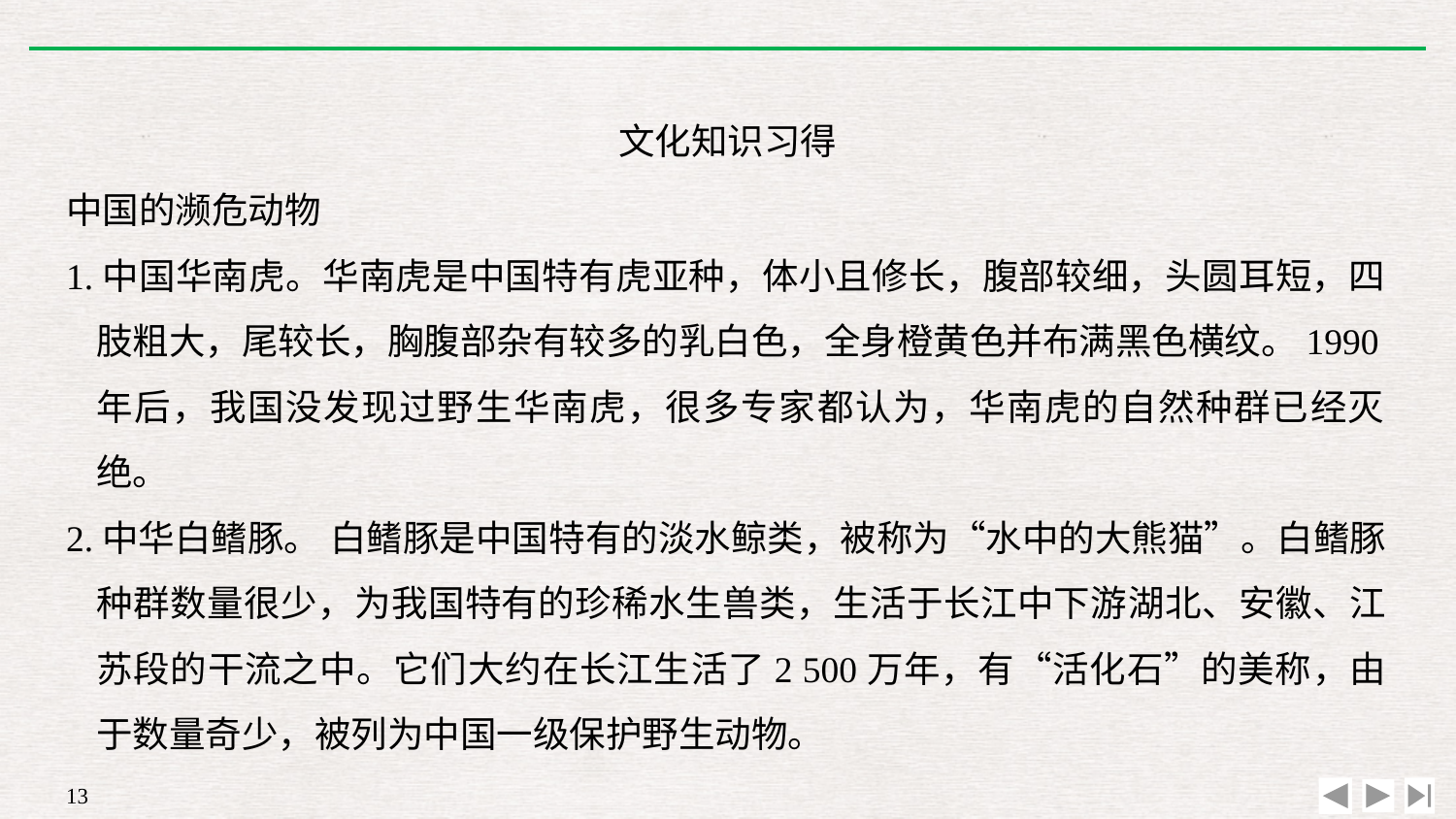

文化知识习得
中国的濒危动物
1.中国华南虎。华南虎是中国特有虎亚种，体小且修长，腹部较细，头圆耳短，四肢粗大，尾较长，胸腹部杂有较多的乳白色，全身橙黄色并布满黑色横纹。1990年后，我国没发现过野生华南虎，很多专家都认为，华南虎的自然种群已经灭绝。
2.中华白鳍豚。 白鳍豚是中国特有的淡水鲸类，被称为“水中的大熊猫”。白鳍豚种群数量很少，为我国特有的珍稀水生兽类，生活于长江中下游湖北、安徽、江苏段的干流之中。它们大约在长江生活了2 500万年，有“活化石”的美称，由于数量奇少，被列为中国一级保护野生动物。